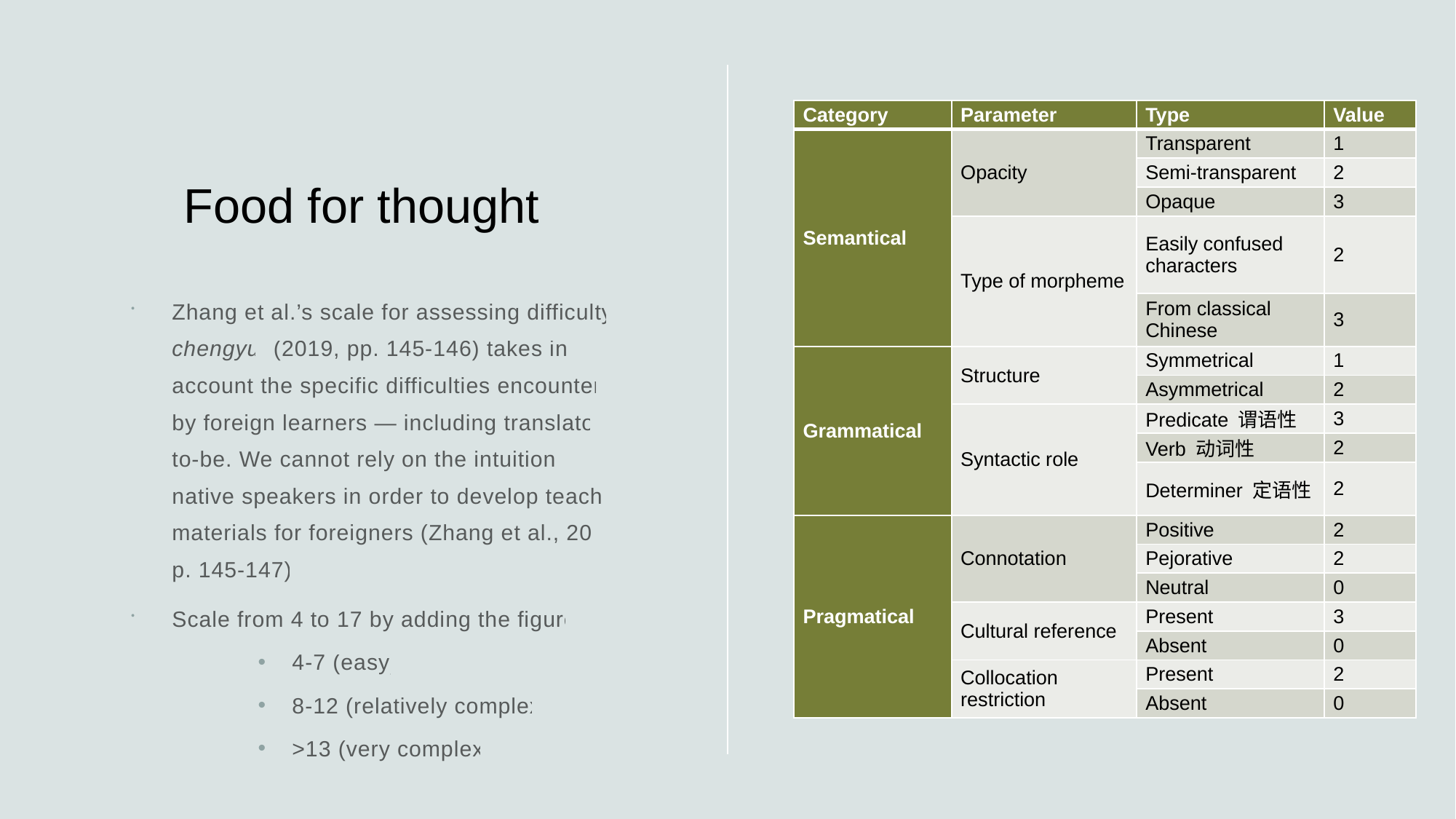

# Food for thought
| Category | Parameter | Type | Value |
| --- | --- | --- | --- |
| Semantical | Opacity | Transparent | 1 |
|  |  | Semi-transparent | 2 |
|  |  | Opaque | 3 |
|  | Type of morpheme | Easily confused characters | 2 |
|  |  | From classical Chinese | 3 |
| Grammatical | Structure | Symmetrical | 1 |
|  |  | Asymmetrical | 2 |
|  | Syntactic role | Predicate 谓语性 | 3 |
|  |  | Verb 动词性 | 2 |
|  |  | Determiner 定语性 | 2 |
| Pragmatical | Connotation | Positive | 2 |
|  |  | Pejorative | 2 |
|  |  | Neutral | 0 |
|  | Cultural reference | Present | 3 |
|  |  | Absent | 0 |
|  | Collocation restriction | Present | 2 |
|  |  | Absent | 0 |
Zhang et al.’s scale for assessing difficulty of chengyu  (2019, pp. 145-146) takes into account the specific difficulties encountered by foreign learners — including translators-to-be. We cannot rely on the intuition of native speakers in order to develop teaching materials for foreigners (Zhang et al., 2019, p. 145-147).
Scale from 4 to 17 by adding the figures:
4-7 (easy)
8-12 (relatively complex)
>13 (very complex)